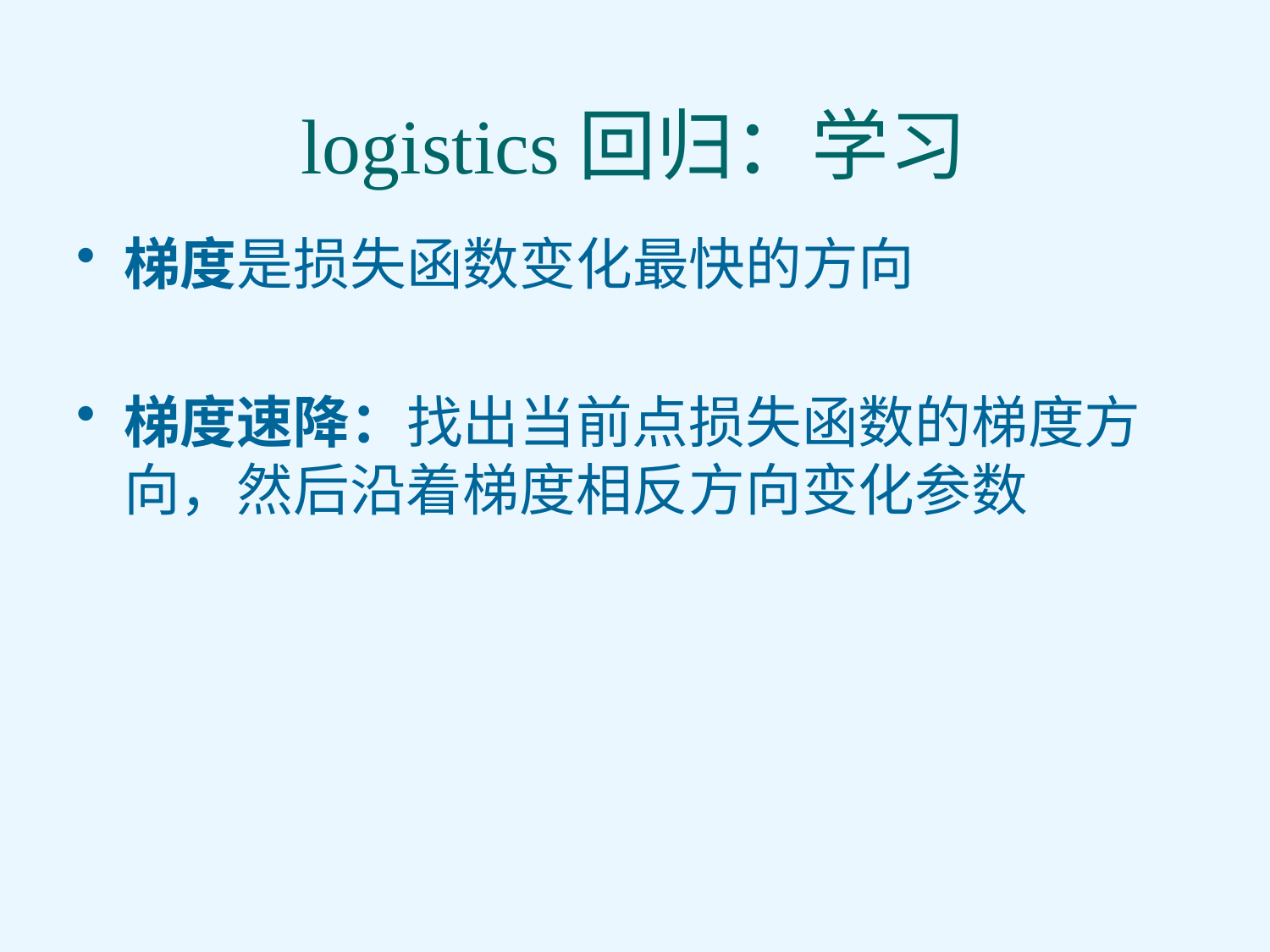

# logistics回归：学习
梯度是损失函数变化最快的方向

梯度速降：找出当前点损失函数的梯度方向，然后沿着梯度相反方向变化参数